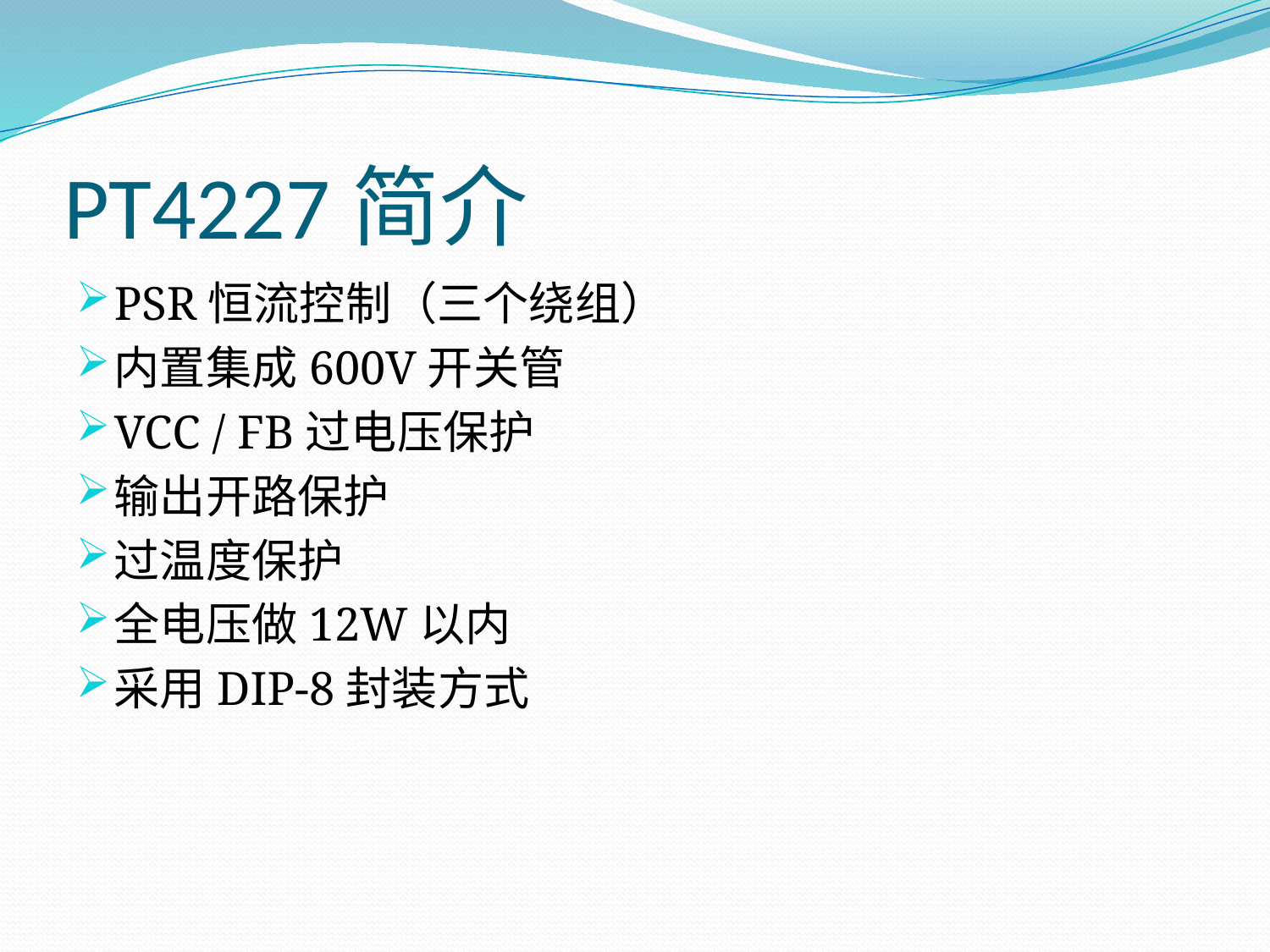

# PT4227简介
PSR恒流控制（三个绕组）
内置集成600V开关管
VCC / FB过电压保护
输出开路保护
过温度保护
全电压做12W以内
采用DIP-8封装方式